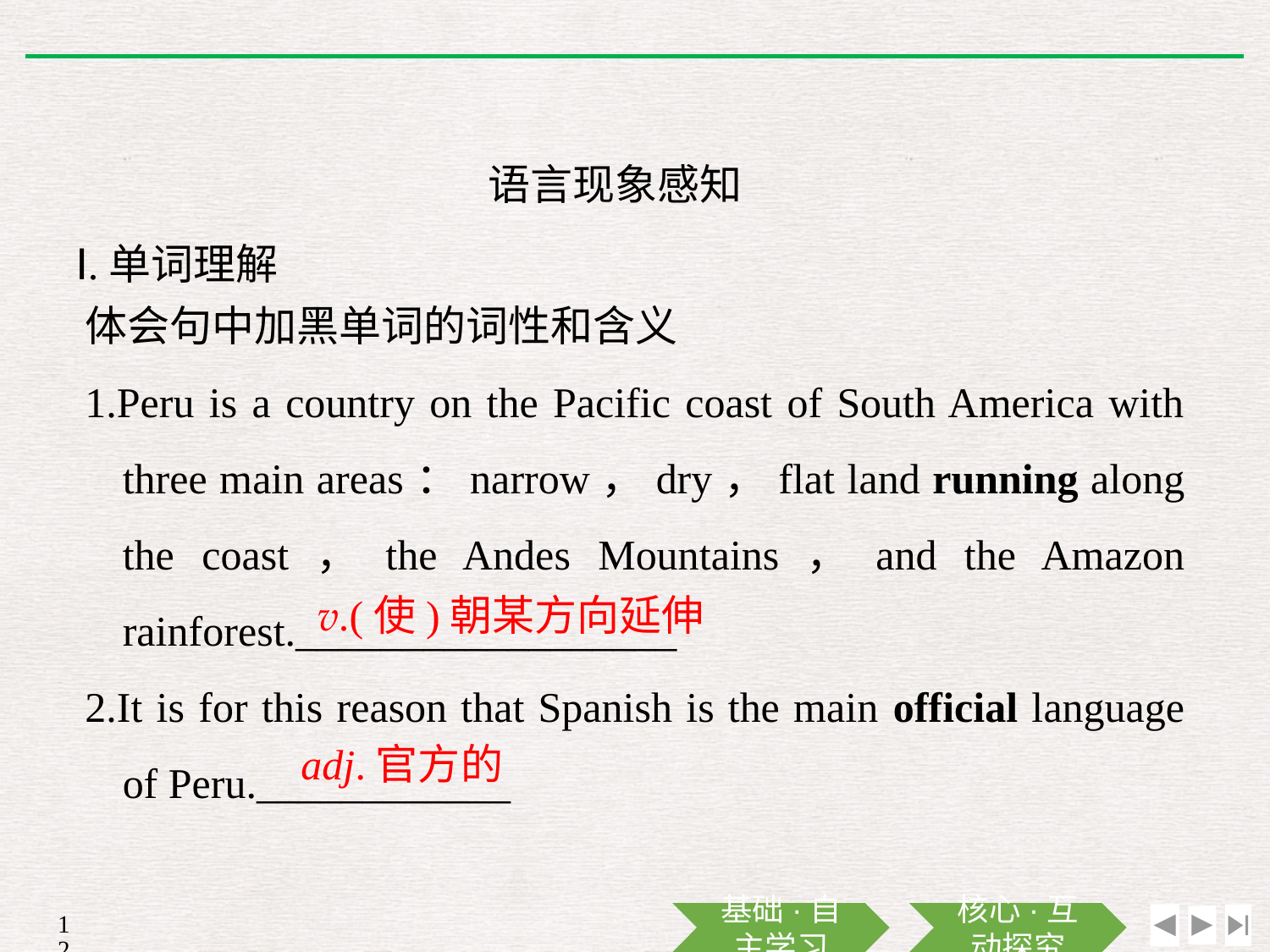

语言现象感知
Ⅰ.单词理解
体会句中加黑单词的词性和含义
1.Peru is a country on the Pacific coast of South America with three main areas：narrow，dry，flat land running along the coast，the Andes Mountains，and the Amazon rainforest.__________________
2.It is for this reason that Spanish is the main official language of Peru.____________
v.(使)朝某方向延伸
adj.官方的